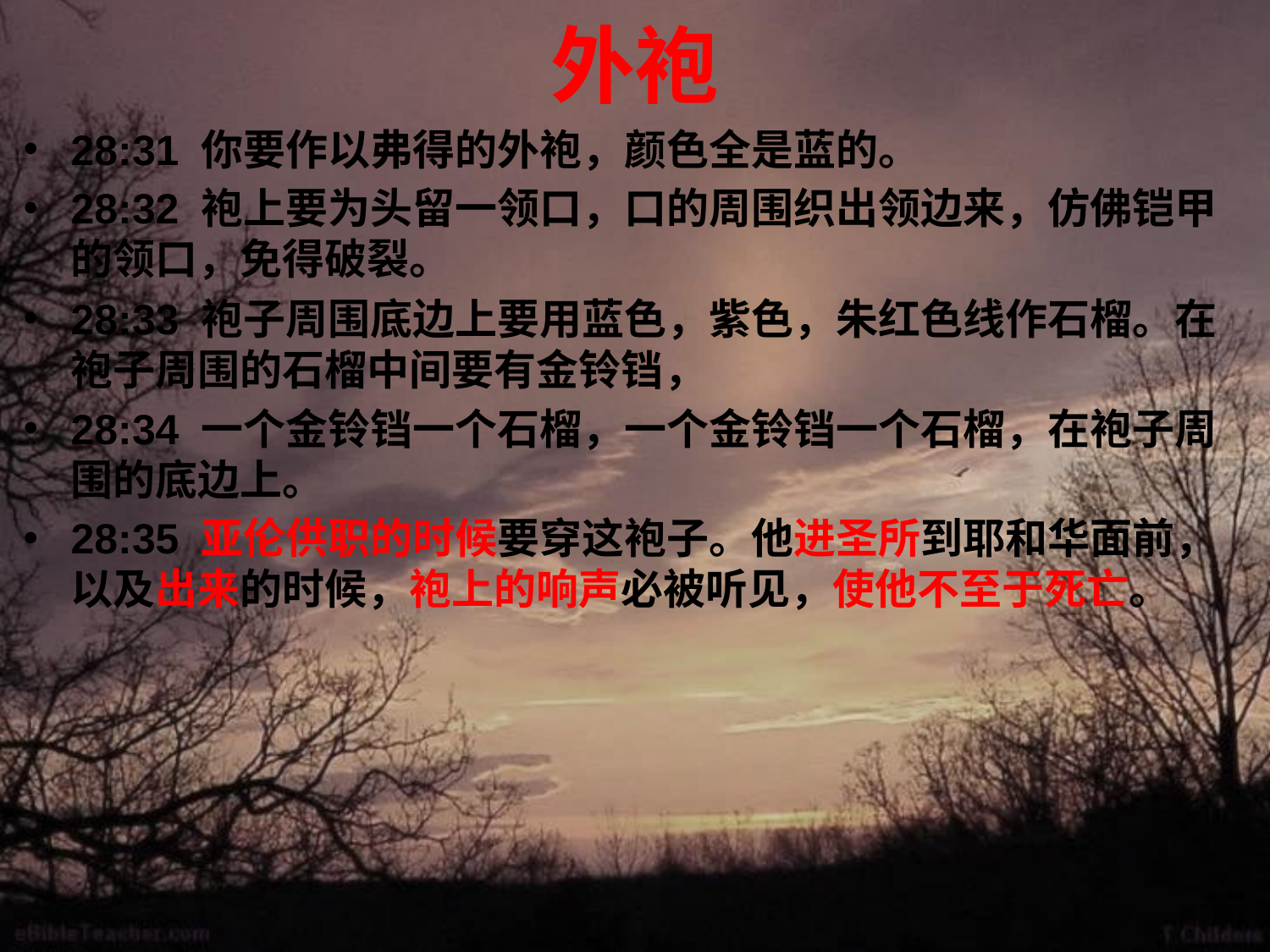

# 外袍
28:31 你要作以弗得的外袍，颜色全是蓝的。
28:32 袍上要为头留一领口，口的周围织出领边来，仿佛铠甲的领口，免得破裂。
28:33 袍子周围底边上要用蓝色，紫色，朱红色线作石榴。在袍子周围的石榴中间要有金铃铛，
28:34 一个金铃铛一个石榴，一个金铃铛一个石榴，在袍子周围的底边上。
28:35 亚伦供职的时候要穿这袍子。他进圣所到耶和华面前，以及出来的时候，袍上的响声必被听见，使他不至于死亡。